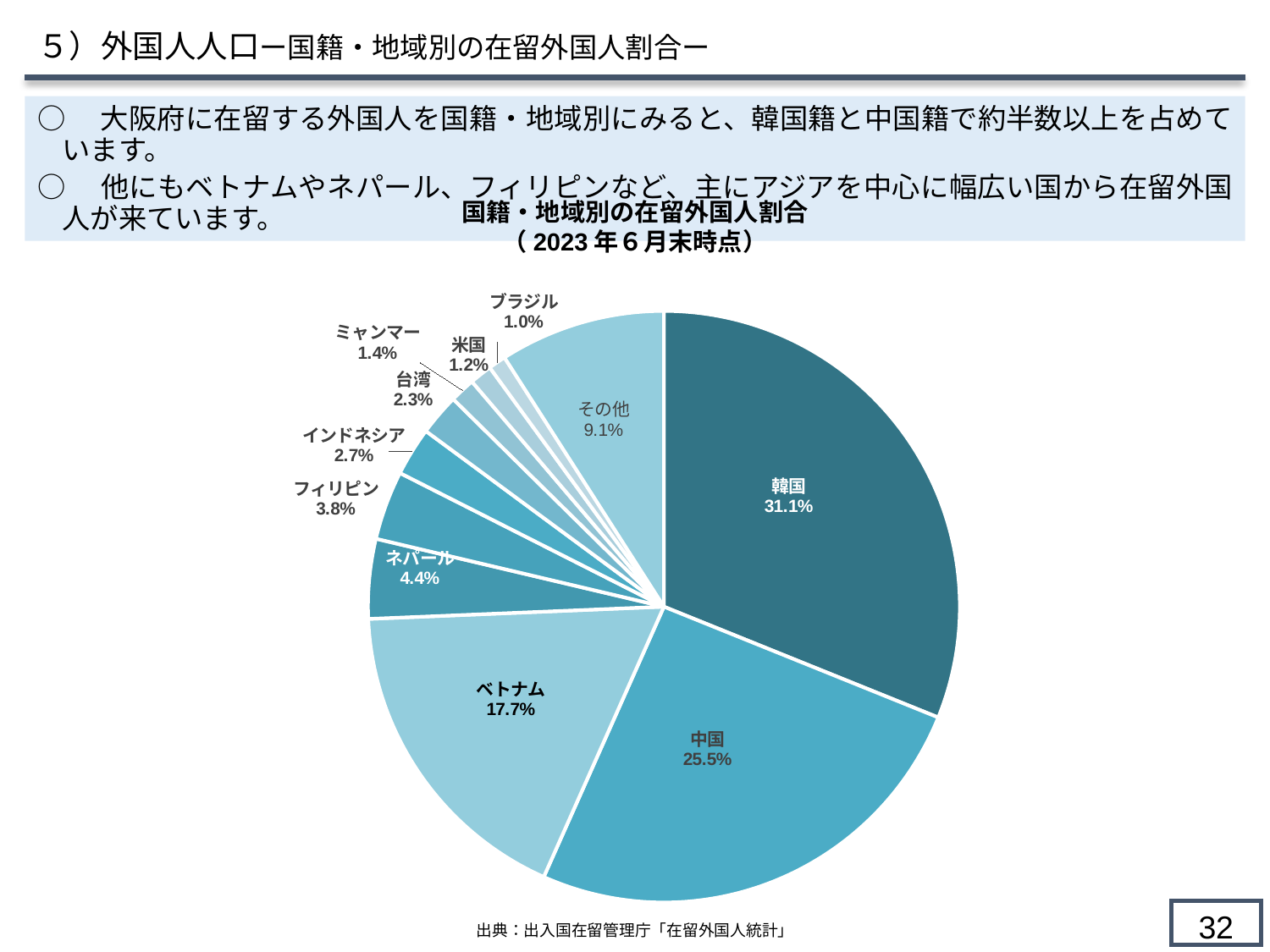

５）外国人人口ー国籍・地域別の在留外国人割合ー
○　大阪府に在留する外国人を国籍・地域別にみると、韓国籍と中国籍で約半数以上を占めています。
○　他にもベトナムやネパール、フィリピンなど、主にアジアを中心に幅広い国から在留外国人が来ています。
国籍・地域別の在留外国人割合
（2023年６月末時点）

### Chart

| Category | 2023年 |
|---|---|
| 韓国 | 0.3111100984323733 |
| 中国 | 0.25545093805210467 |
| ベトナム | 0.17683824560419528 |
| ネパール | 0.043502341624835246 |
| フィリピン | 0.037753442328724865 |
| インドネシア | 0.026546594127709693 |
| 台湾 | 0.022648559970834852 |
| ミャンマー | 0.013793852884264842 |
| 米国 | 0.012198883872234218 |
| ブラジル | 0.009597857483384278 |
| その他 | 0.09055918561933873 |
32
出典：出入国在留管理庁「在留外国人統計」